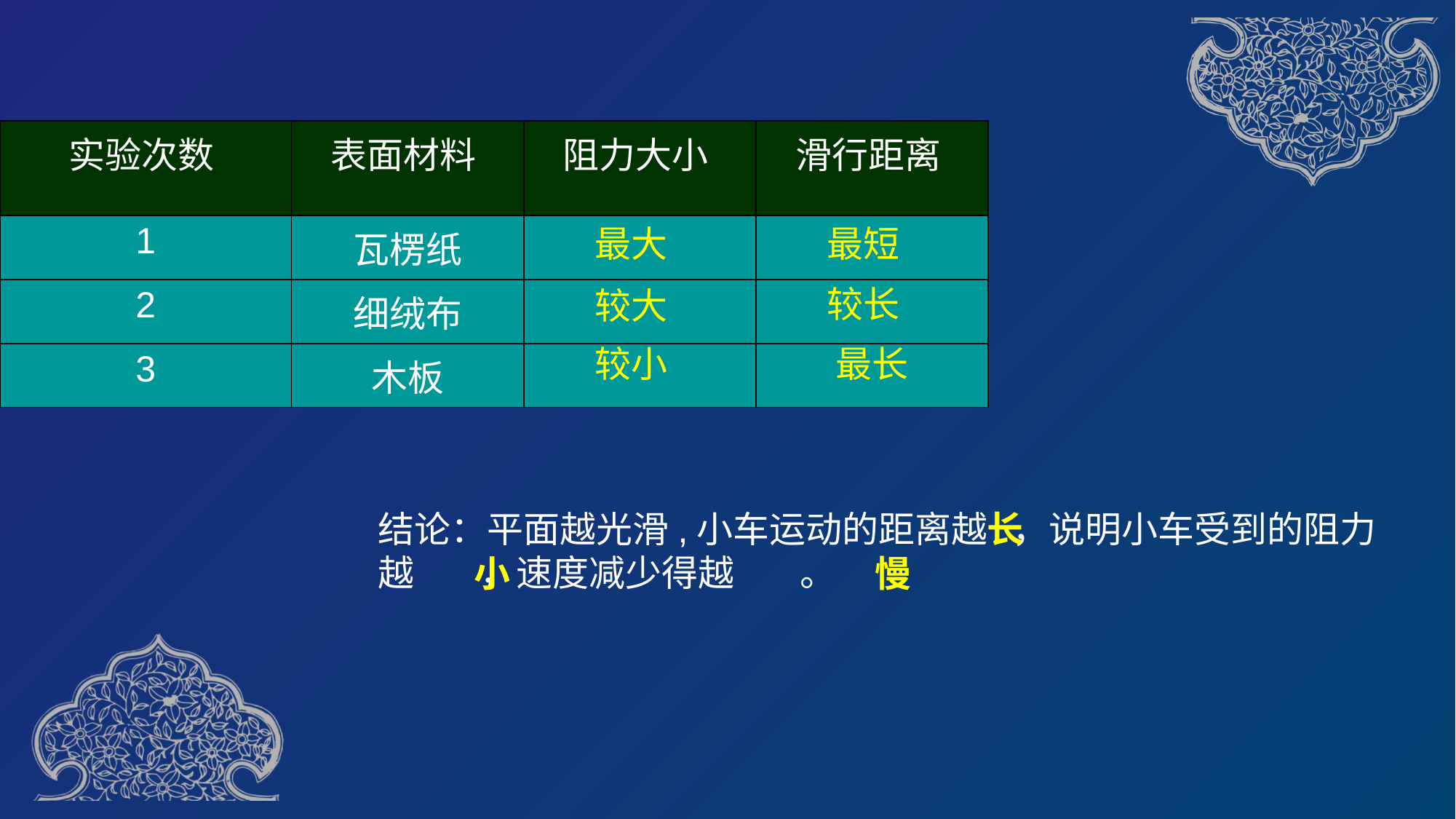

| 实验次数 | 表面材料 | 阻力大小 | 滑行距离 |
| --- | --- | --- | --- |
| 1 | 瓦楞纸 |  |  |
| 2 | 细绒布 |  |  |
| 3 | 木板 |  |  |
最短
最大
较长
较大
较小
最长
结论：平面越光滑,小车运动的距离越   ，说明小车受到的阻力越        ，速度减少得越        。
长
小
慢